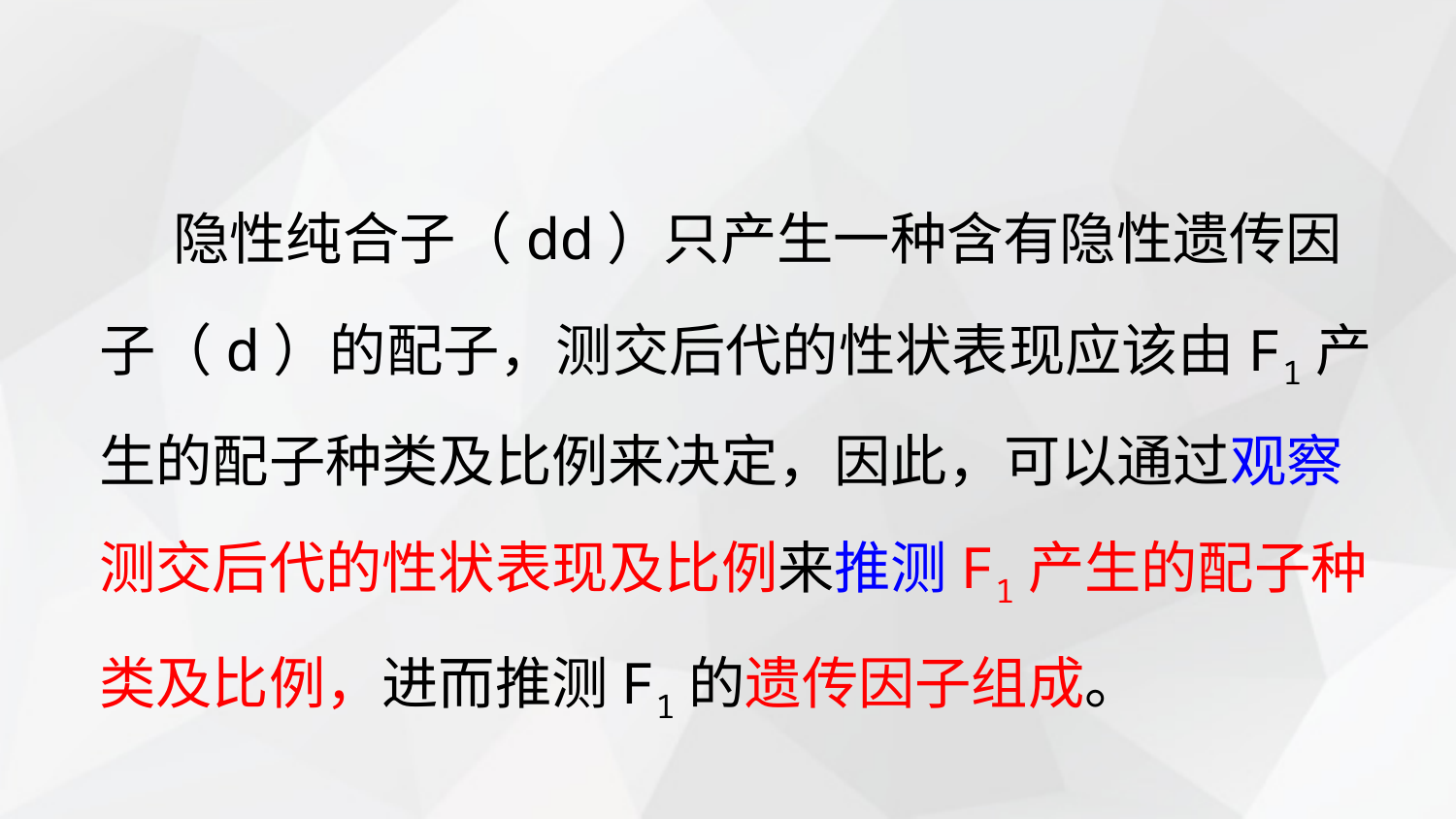

隐性纯合子（dd）只产生一种含有隐性遗传因子（d）的配子，测交后代的性状表现应该由F1产生的配子种类及比例来决定，因此，可以通过观察测交后代的性状表现及比例来推测F1产生的配子种类及比例，进而推测F1的遗传因子组成。